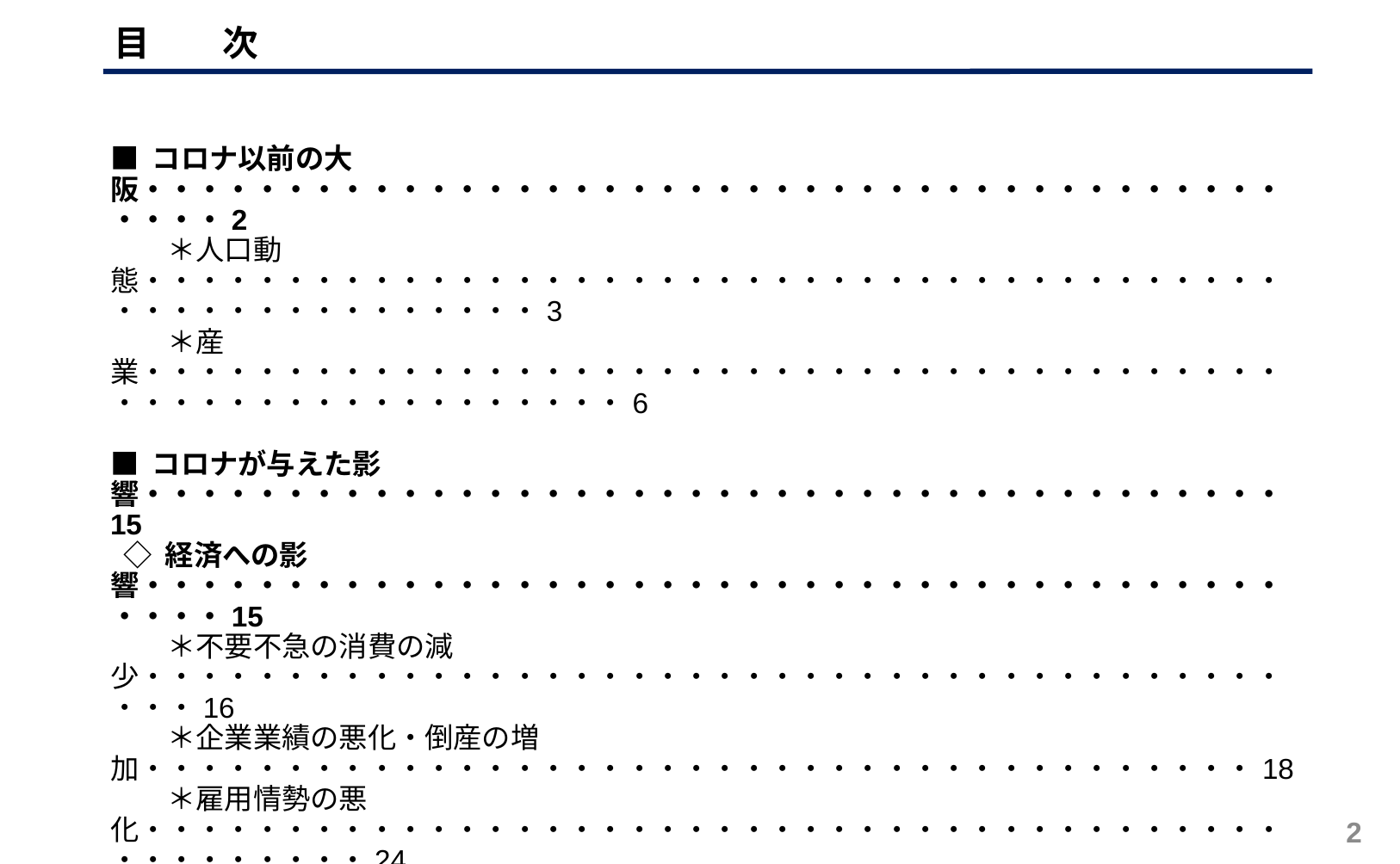

目　　次
■ コロナ以前の大阪・・・・・・・・・・・・・・・・・・・・・・・・・・・・・・・・・・・・・・・・・・・・2
　　＊人口動態・・・・・・・・・・・・・・・・・・・・・・・・・・・・・・・・・・・・・・・・・・・・・・・・・・・・・・・3
　　＊産業・・・・・・・・・・・・・・・・・・・・・・・・・・・・・・・・・・・・・・・・・・・・・・・・・・・・・・・・・・6

■ コロナが与えた影響・・・・・・・・・・・・・・・・・・・・・・・・・・・・・・・・・・・・・・・・15
  ◇ 経済への影響・・・・・・・・・・・・・・・・・・・・・・・・・・・・・・・・・・・・・・・・・・・・15
　　＊不要不急の消費の減少・・・・・・・・・・・・・・・・・・・・・・・・・・・・・・・・・・・・・・・・・・・16
　　＊企業業績の悪化・倒産の増加・・・・・・・・・・・・・・・・・・・・・・・・・・・・・・・・・・・・・・・18
　　＊雇用情勢の悪化・・・・・・・・・・・・・・・・・・・・・・・・・・・・・・・・・・・・・・・・・・・・・・・・・24
　　＊所得の減少・・・・・・・・・・・・・・・・・・・・・・・・・・・・・・・・・・・・・・・・・・・・・・・・・・・・・26

  ◇ 社会への影響・変容・・・・・・・・・・・・・・・・・・・・・・・・・・・・・・・・・・・・・・・・・28
　　＊働き方の変化・・・・・・・・・・・・・・・・・・・・・・・・・・・・・・・・・・・・・・・・・・・・・・・・・・・・29
　　＊非接触型サービスの増加・・・・・・・・・・・・・・・・・・・・・・・・・・・・・・・・・・・・・・・・・・・・30
　　＊生活習慣への影響等・・・・・・・・・・・・・・・・・・・・・・・・・・・・・・・・・・・・・・・・・・・・・・33
　　＊地域社会への影響等・・・・・・・・・・・・・・・・・・・・・・・・・・・・・・・・・・・・・・・・・・・・・・36
　　＊オンラインファースト・・・・・・・・・・・・・・・・・・・・・・・・・・・・・・・・・・・・・・・・・・・・・・・・・・・・・45
2